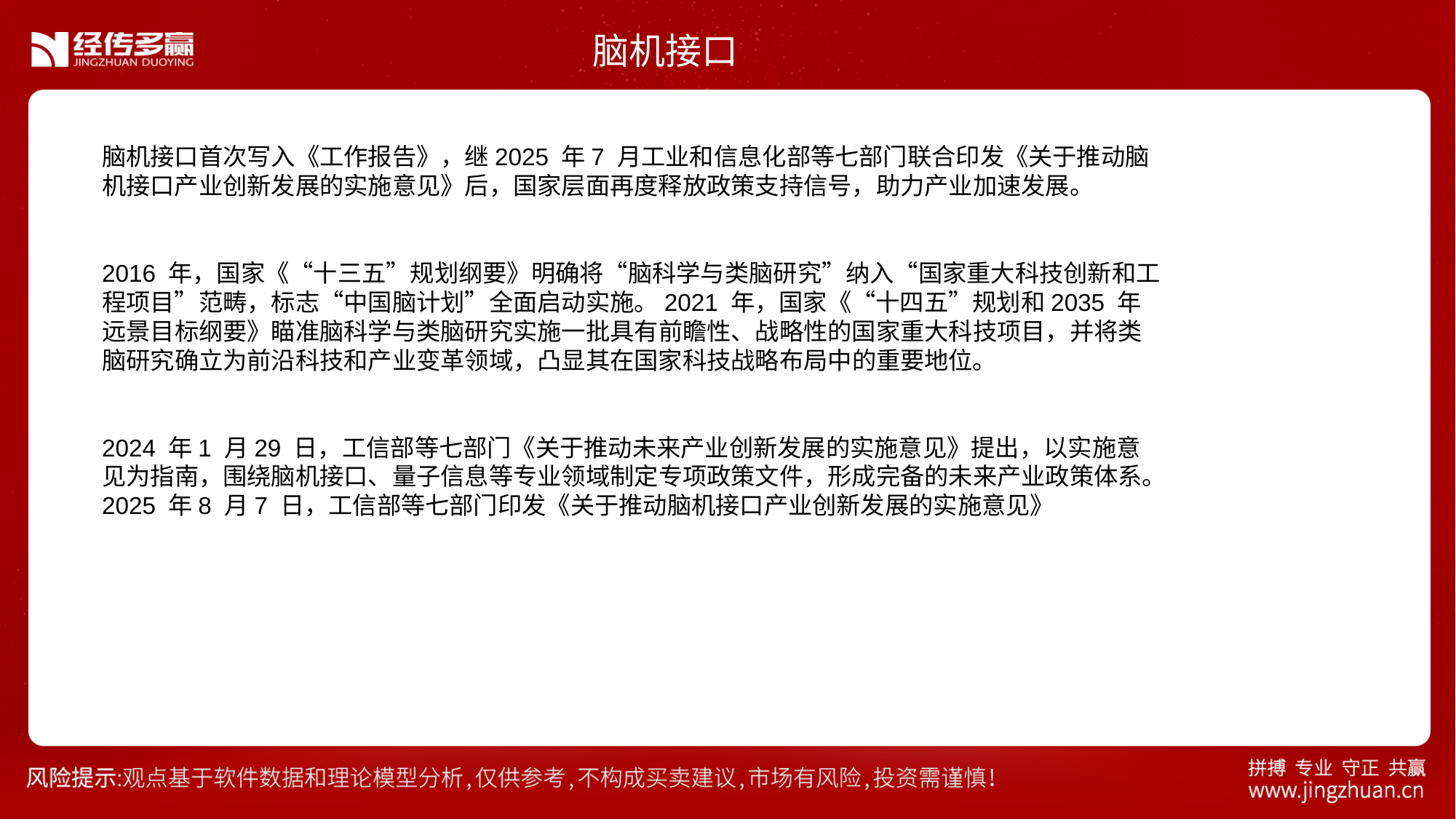

脑机接口

脑机接口首次写入《工作报告》，继2025 年7 月工业和信息化部等七部门联合印发《关于推动脑机接口产业创新发展的实施意见》后，国家层面再度释放政策支持信号，助力产业加速发展。

2016 年，国家《“十三五”规划纲要》明确将“脑科学与类脑研究”纳入“国家重大科技创新和工程项目”范畴，标志“中国脑计划”全面启动实施。2021 年，国家《“十四五”规划和2035 年远景目标纲要》瞄准脑科学与类脑研究实施一批具有前瞻性、战略性的国家重大科技项目，并将类脑研究确立为前沿科技和产业变革领域，凸显其在国家科技战略布局中的重要地位。

2024 年1 月29 日，工信部等七部门《关于推动未来产业创新发展的实施意见》提出，以实施意见为指南，围绕脑机接口、量子信息等专业领域制定专项政策文件，形成完备的未来产业政策体系。
2025 年8 月7 日，工信部等七部门印发《关于推动脑机接口产业创新发展的实施意见》